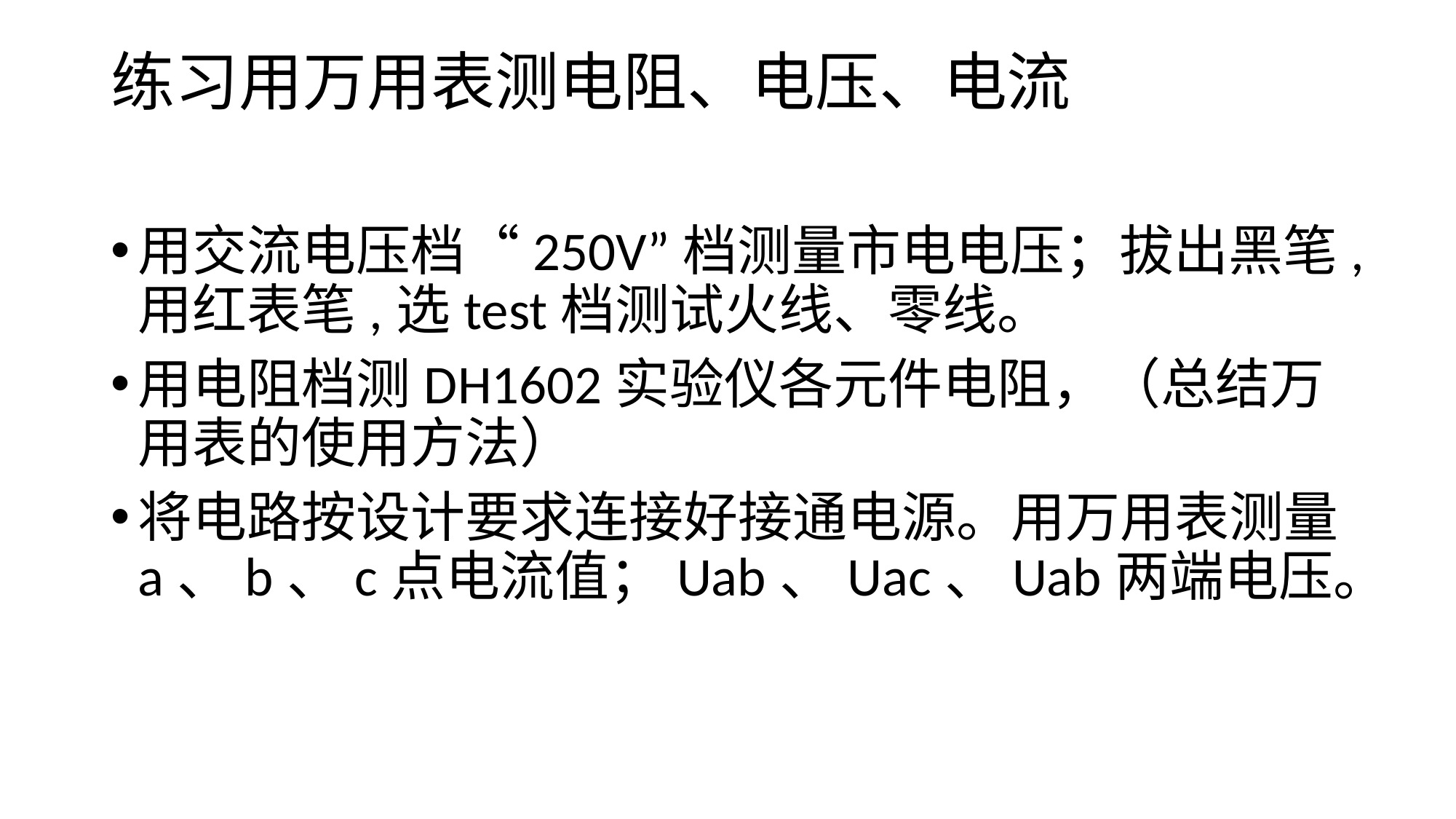

# 练习用万用表测电阻、电压、电流
用交流电压档“250V”档测量市电电压；拔出黑笔,用红表笔,选test档测试火线、零线。
用电阻档测DH1602实验仪各元件电阻，（总结万用表的使用方法）
将电路按设计要求连接好接通电源。用万用表测量a、b、c点电流值；Uab、Uac、Uab两端电压。